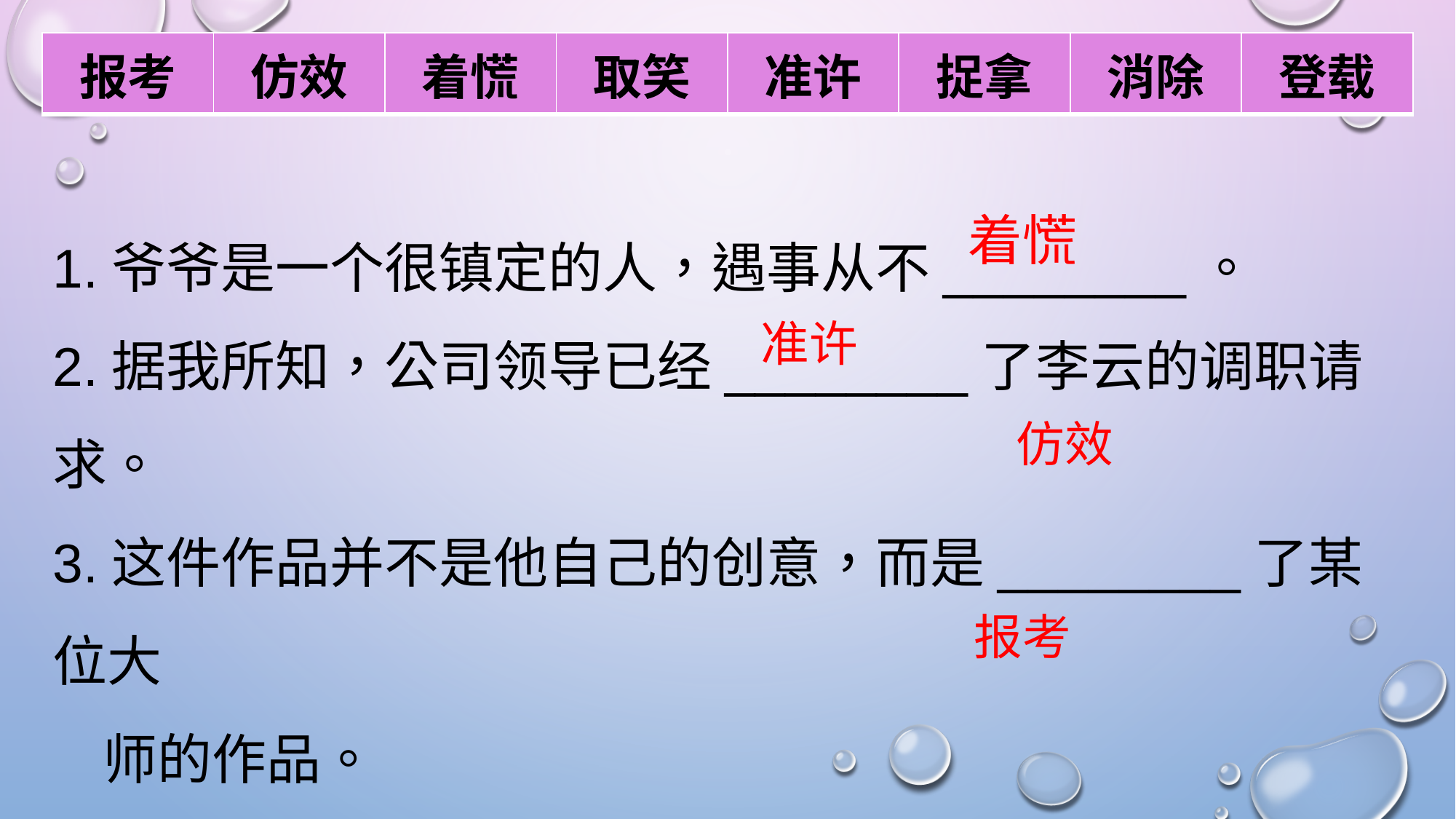

| 报考 | 仿效 | 着慌 | 取笑 | 准许 | 捉拿 | 消除 | 登载 |
| --- | --- | --- | --- | --- | --- | --- | --- |
1.爷爷是一个很镇定的人，遇事从不________。
2.据我所知，公司领导已经________了李云的调职请求。
3.这件作品并不是他自己的创意，而是________了某位大
   师的作品。
4.他的兴趣在军事方面，因此他打算________军事院校。
着慌
准许
仿效
报考